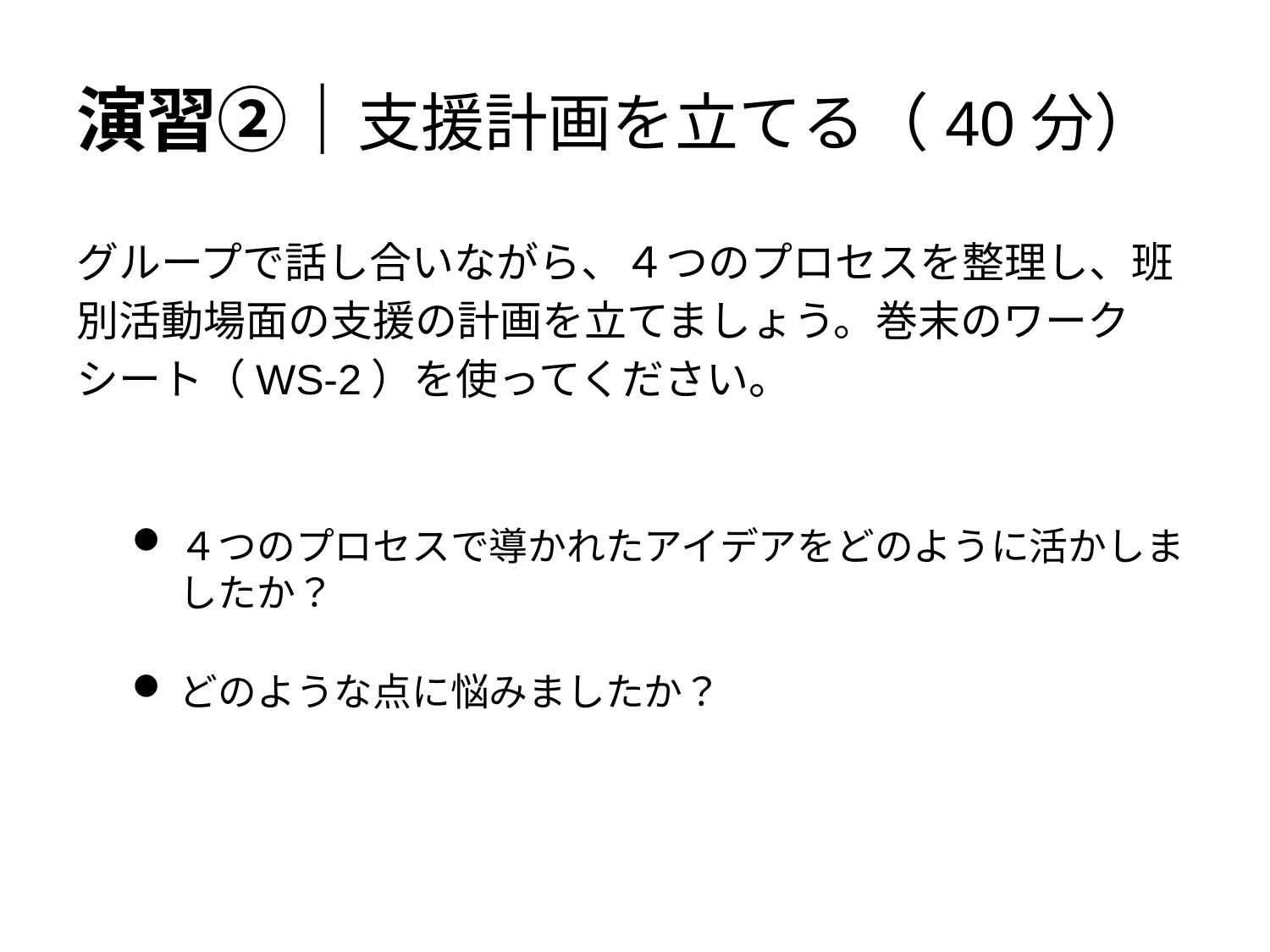

# 演習②｜支援計画を立てる（40分）
グループで話し合いながら、４つのプロセスを整理し、班別活動場面の支援の計画を立てましょう。巻末のワークシート（WS-2）を使ってください。

４つのプロセスで導かれたアイデアをどのように活かしましたか？
どのような点に悩みましたか？